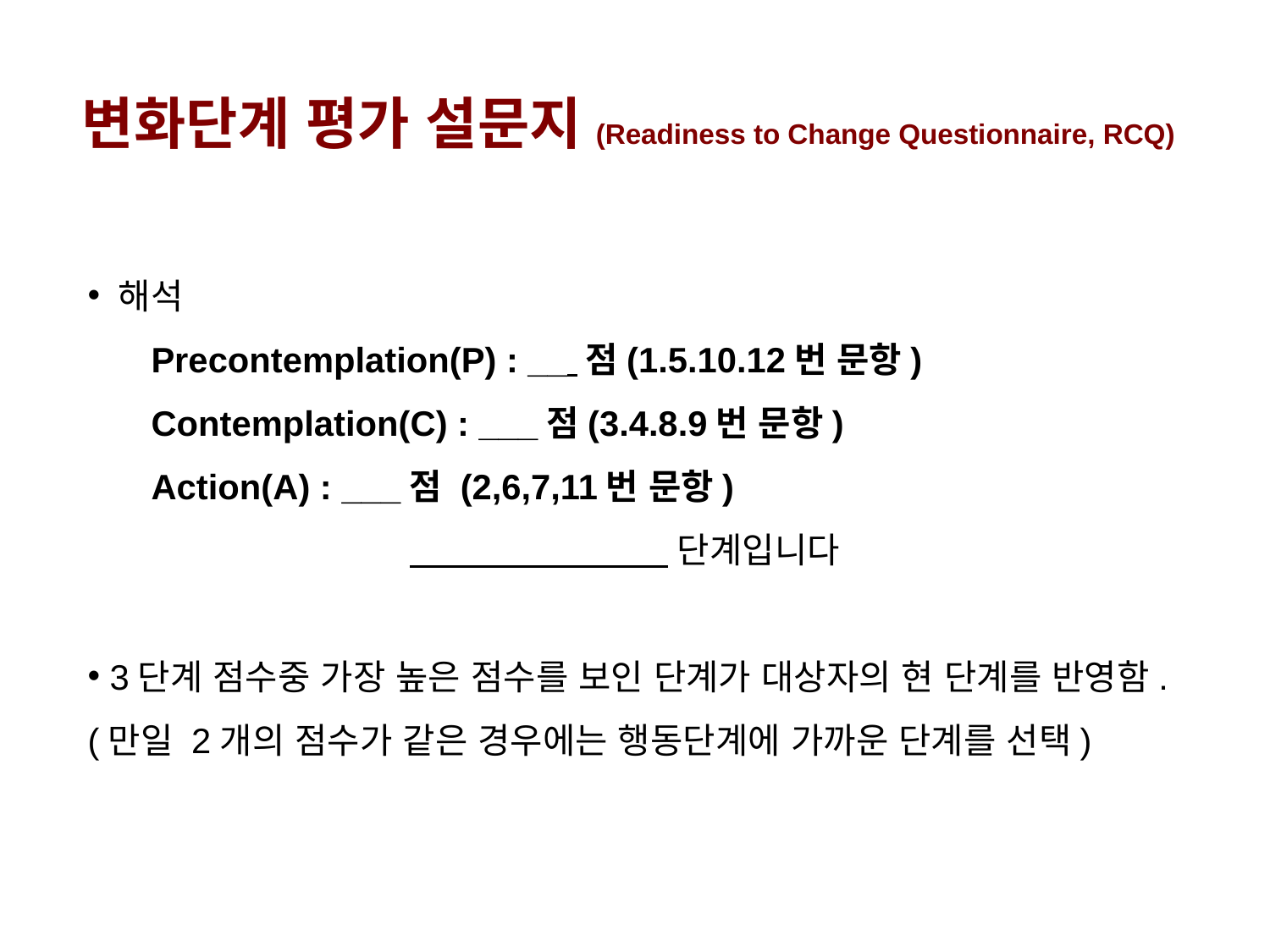

변화단계 평가 설문지(Readiness to Change Questionnaire, RCQ)
 해석
Precontemplation(P) : __ 점(1.5.10.12번 문항)
Contemplation(C) : ___점(3.4.8.9번 문항)
Action(A) : ___점 (2,6,7,11번 문항)
                                                    단계입니다

 3단계 점수중 가장 높은 점수를 보인 단계가 대상자의 현 단계를 반영함. (만일 2개의 점수가 같은 경우에는 행동단계에 가까운 단계를 선택)